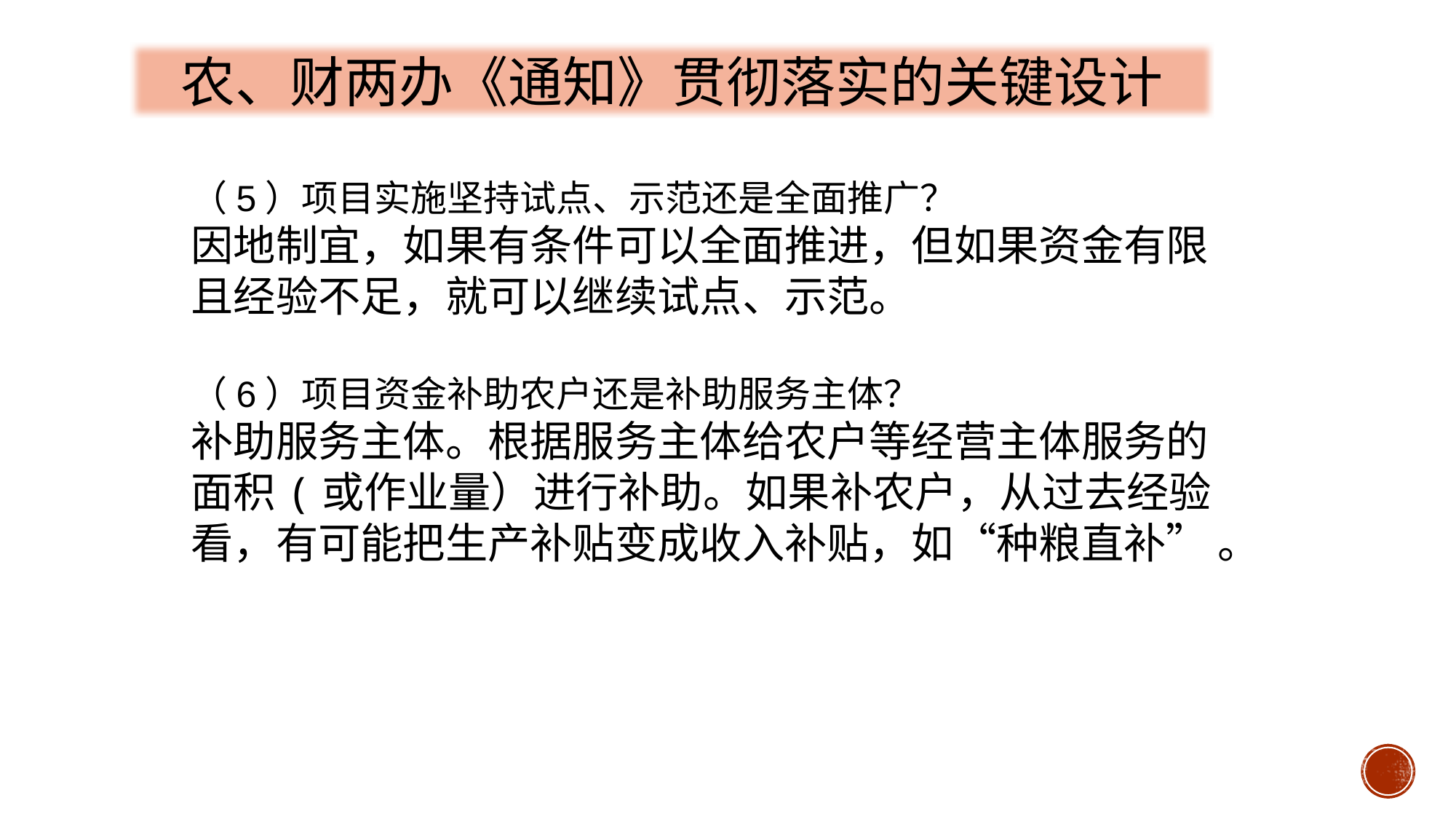

农、财两办《通知》贯彻落实的关键设计
（5）项目实施坚持试点、示范还是全面推广？
因地制宜，如果有条件可以全面推进，但如果资金有限且经验不足，就可以继续试点、示范。
（6）项目资金补助农户还是补助服务主体？
补助服务主体。根据服务主体给农户等经营主体服务的面积(或作业量）进行补助。如果补农户，从过去经验看，有可能把生产补贴变成收入补贴，如“种粮直补” 。